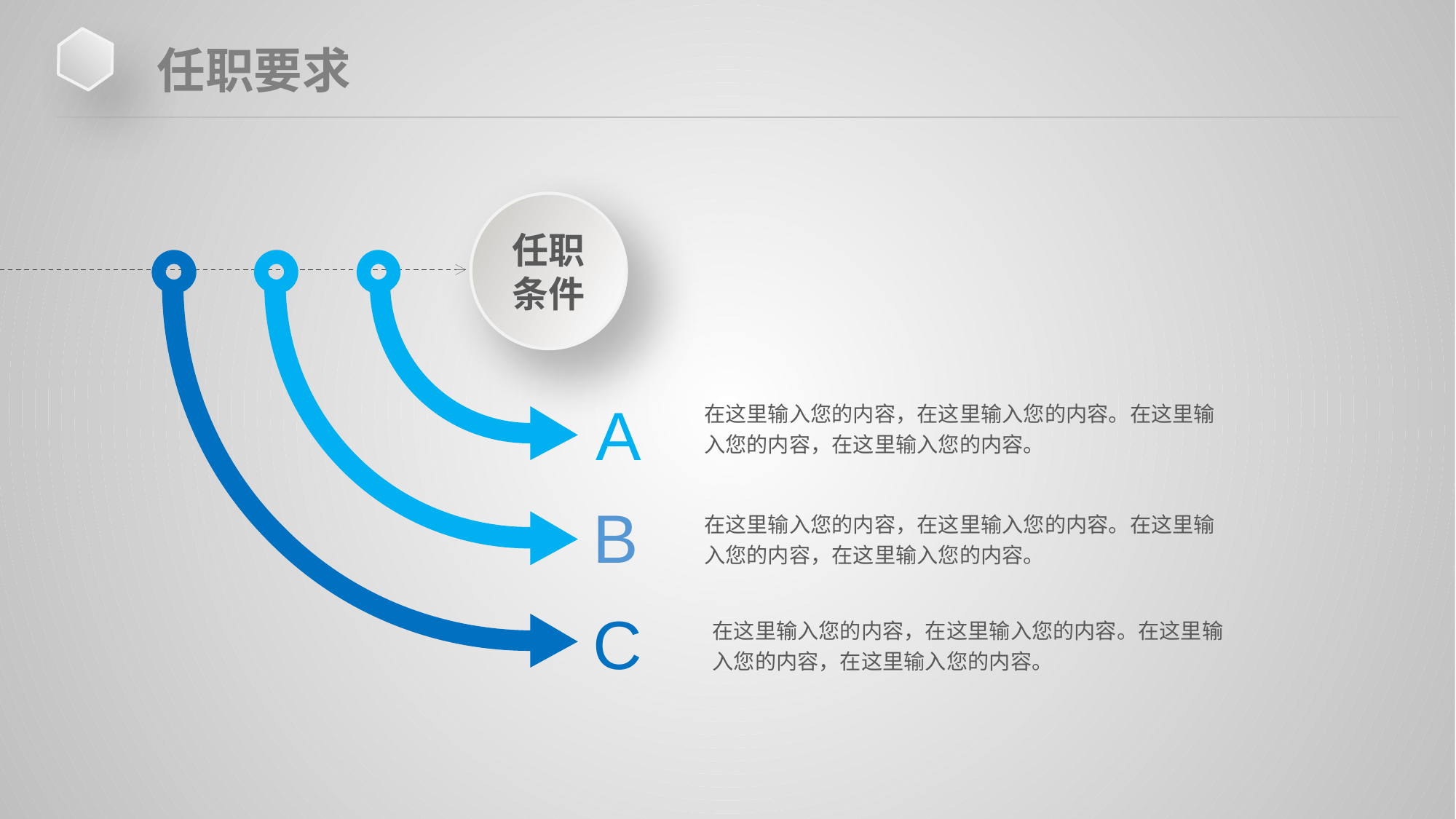

任职要求
任职条件

A
在这里输入您的内容，在这里输入您的内容。在这里输入您的内容，在这里输入您的内容。
B
在这里输入您的内容，在这里输入您的内容。在这里输入您的内容，在这里输入您的内容。
C
在这里输入您的内容，在这里输入您的内容。在这里输入您的内容，在这里输入您的内容。